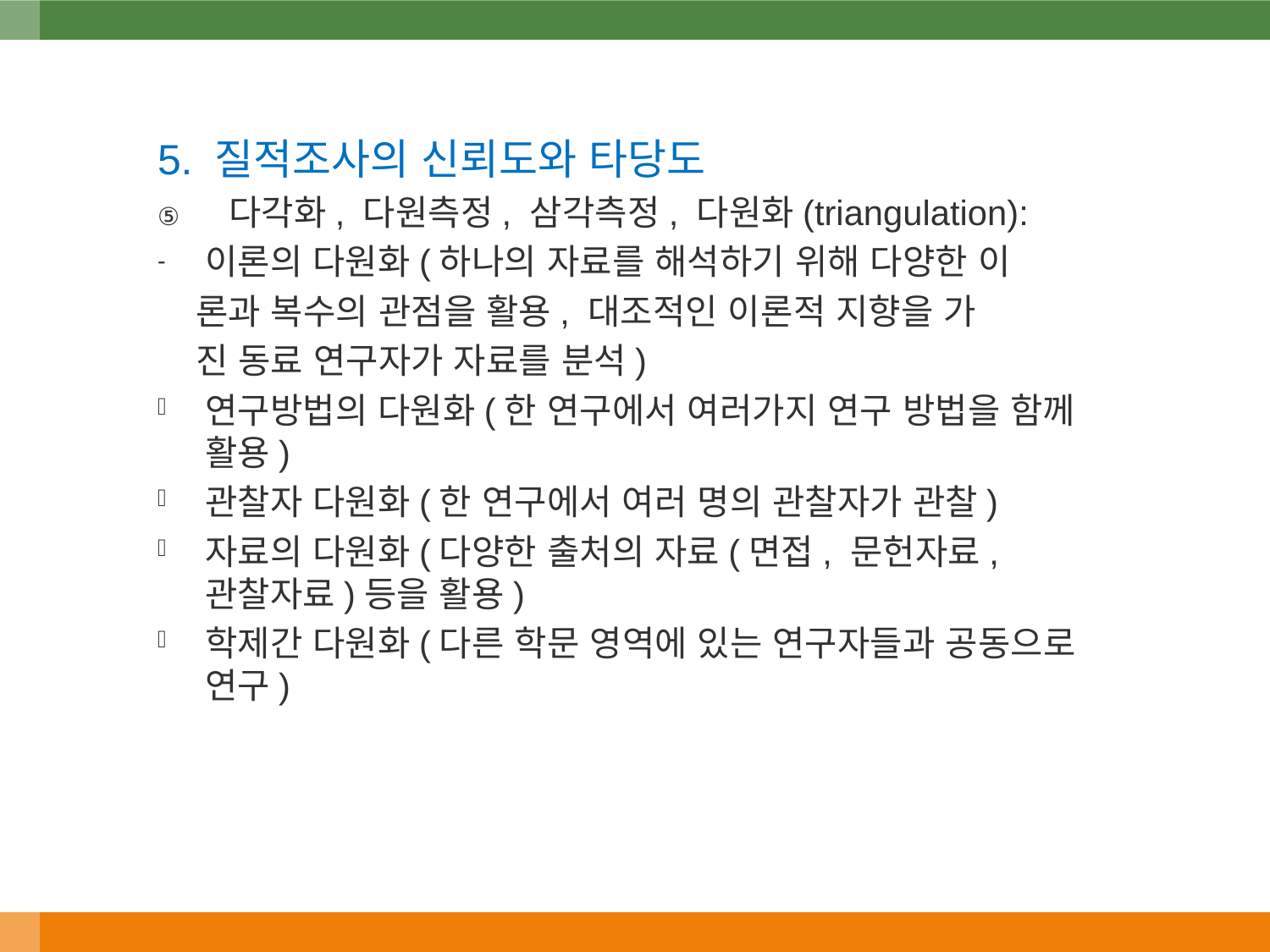

5. 질적조사의 신뢰도와 타당도
다각화, 다원측정, 삼각측정, 다원화(triangulation):
이론의 다원화(하나의 자료를 해석하기 위해 다양한 이
   론과 복수의 관점을 활용, 대조적인 이론적 지향을 가
   진 동료 연구자가 자료를 분석)
연구방법의 다원화(한 연구에서 여러가지 연구 방법을 함께 활용)
관찰자 다원화(한 연구에서 여러 명의 관찰자가 관찰)
자료의 다원화(다양한 출처의 자료(면접, 문헌자료, 관찰자료)등을 활용)
학제간 다원화(다른 학문 영역에 있는 연구자들과 공동으로 연구)